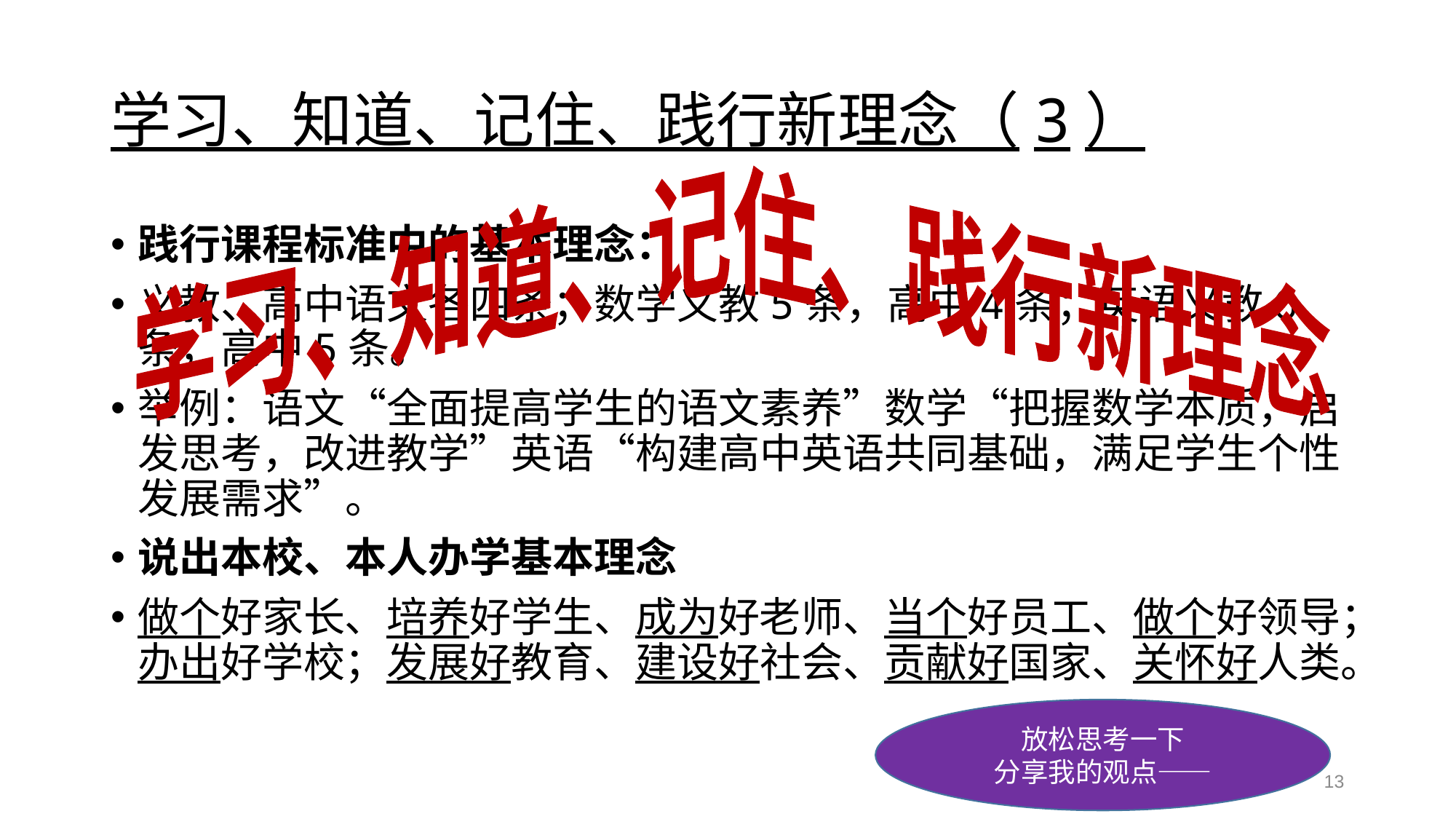

# 学习、知道、记住、践行新理念（3）
学习、知道、记住、践行新理念
践行课程标准中的基本理念：
义教、高中语文各四条；数学义教5条，高中4条；英语义教6条，高中5条。
举例：语文“全面提高学生的语文素养”数学“把握数学本质，启发思考，改进教学”英语“构建高中英语共同基础，满足学生个性发展需求”。
说出本校、本人办学基本理念
做个好家长、培养好学生、成为好老师、当个好员工、做个好领导；办出好学校；发展好教育、建设好社会、贡献好国家、关怀好人类。

放松思考一下
分享我的观点——
13